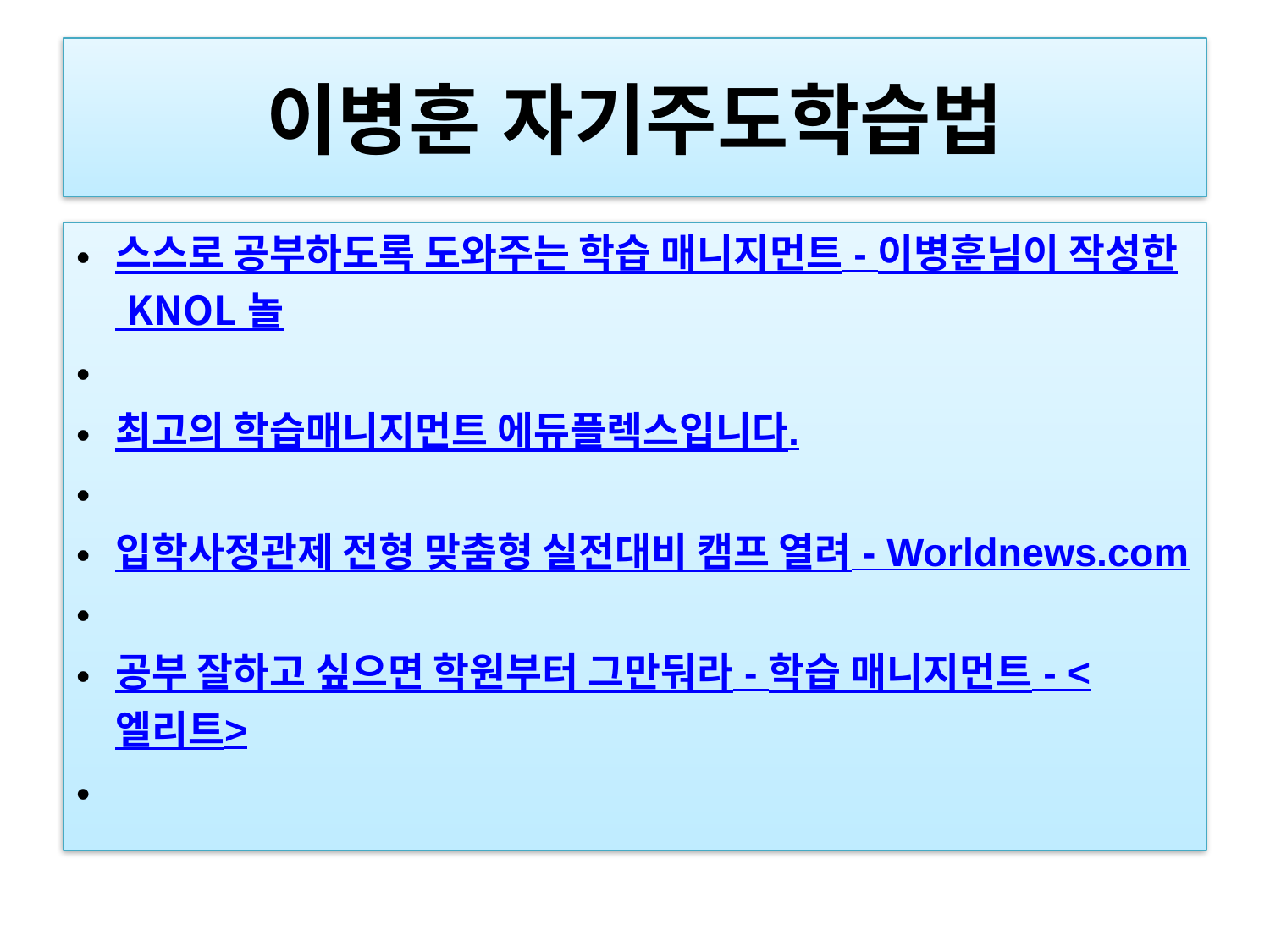

# 이병훈 자기주도학습법
스스로 공부하도록 도와주는 학습 매니지먼트 - 이병훈님이 작성한 KNOL 놀

최고의 학습매니지먼트 에듀플렉스입니다.

입학사정관제 전형 맞춤형 실전대비 캠프 열려 - Worldnews.com

공부 잘하고 싶으면 학원부터 그만둬라 - 학습 매니지먼트 - <엘리트>